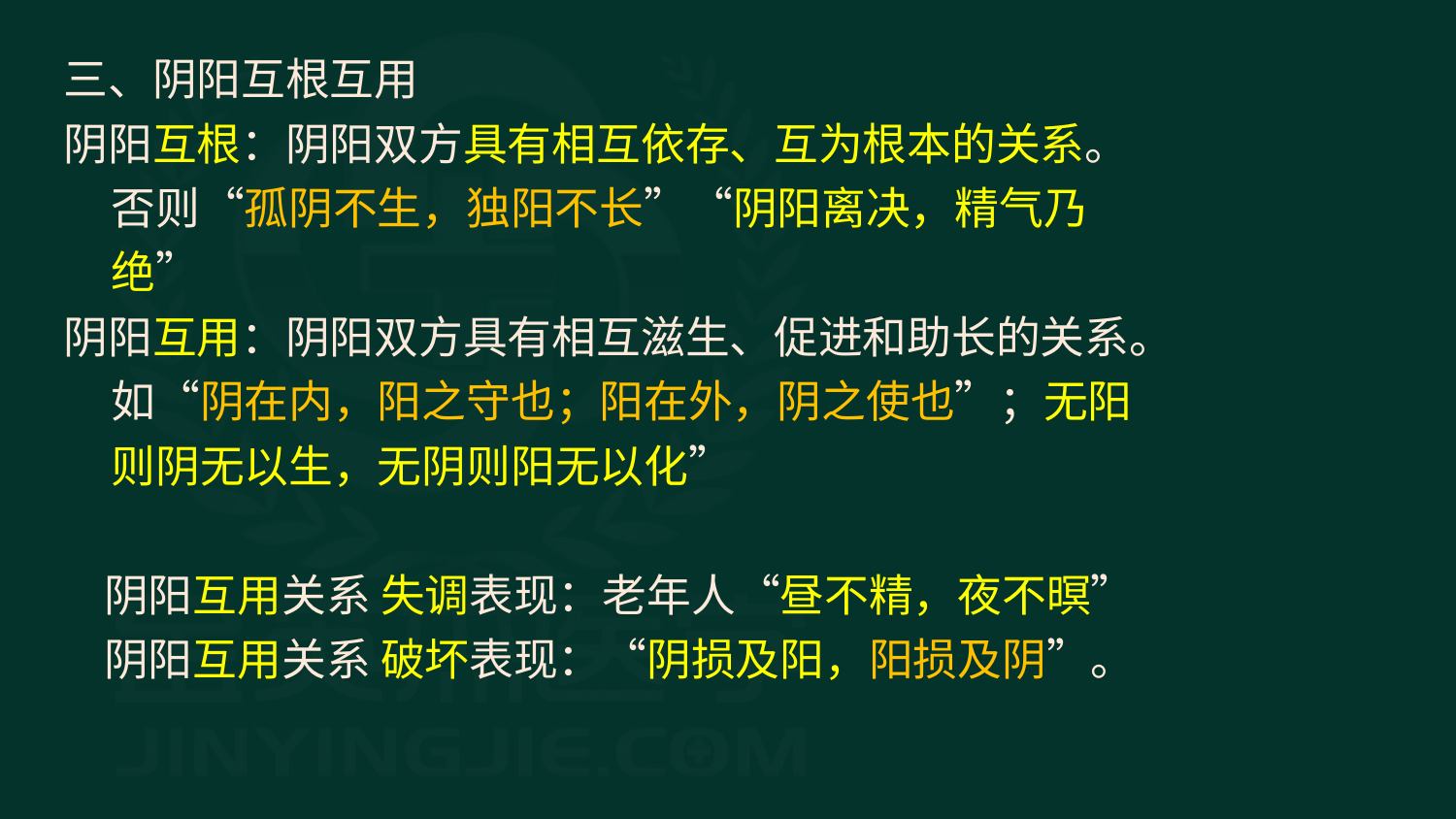

三、阴阳互根互用
阴阳互根：阴阳双方具有相互依存、互为根本的关系。否则“孤阴不生，独阳不长”“阴阳离决，精气乃绝”
阴阳互用：阴阳双方具有相互滋生、促进和助长的关系。如“阴在内，阳之守也；阳在外，阴之使也”；无阳则阴无以生，无阴则阳无以化”

   阴阳互用关系 失调表现：老年人“昼不精，夜不暝”
   阴阳互用关系 破坏表现：“阴损及阳，阳损及阴”。